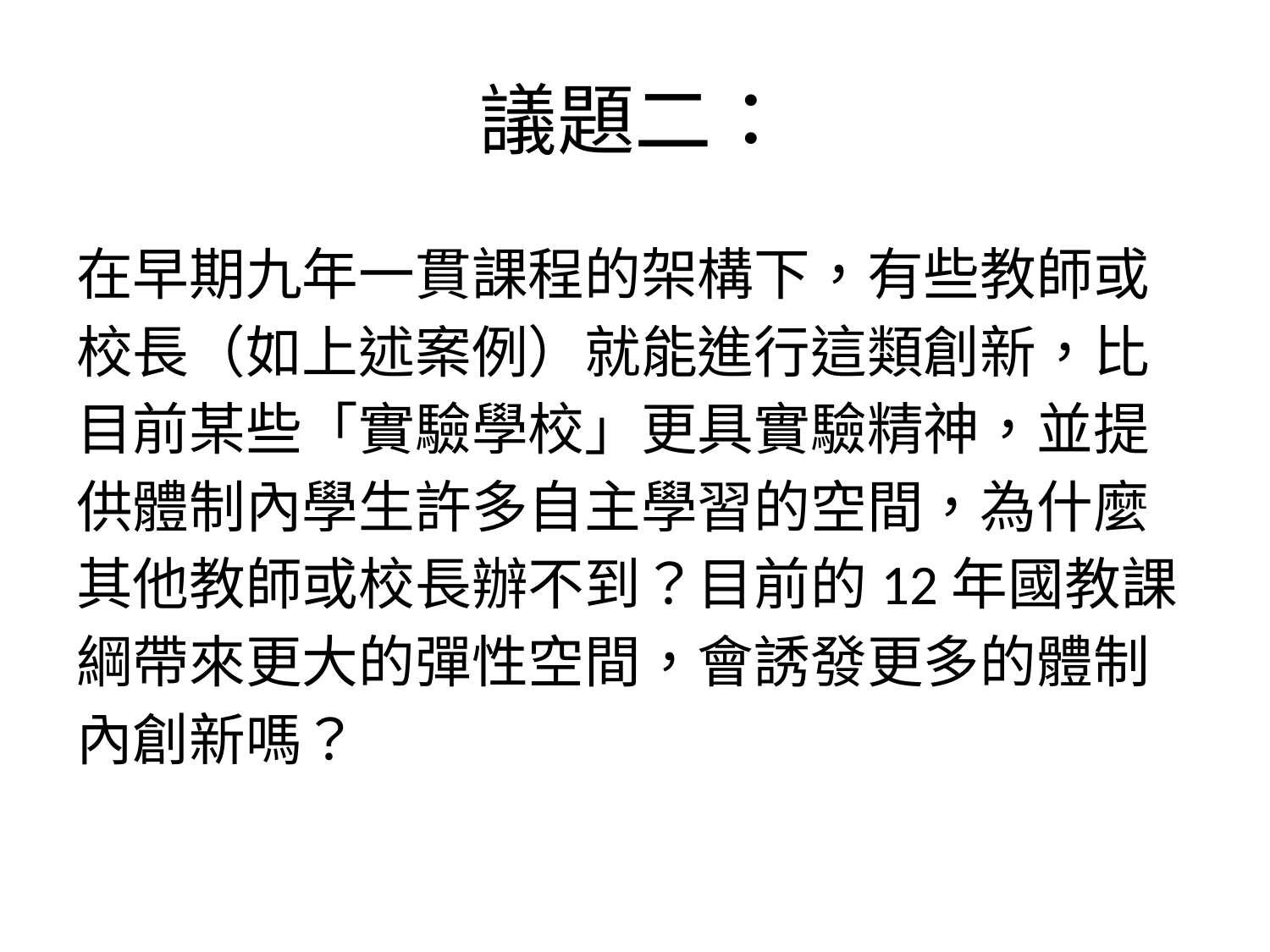

# 議題二：
在早期九年一貫課程的架構下，有些教師或校長（如上述案例）就能進行這類創新，比目前某些「實驗學校」更具實驗精神，並提供體制內學生許多自主學習的空間，為什麼其他教師或校長辦不到？目前的12年國教課綱帶來更大的彈性空間，會誘發更多的體制內創新嗎？